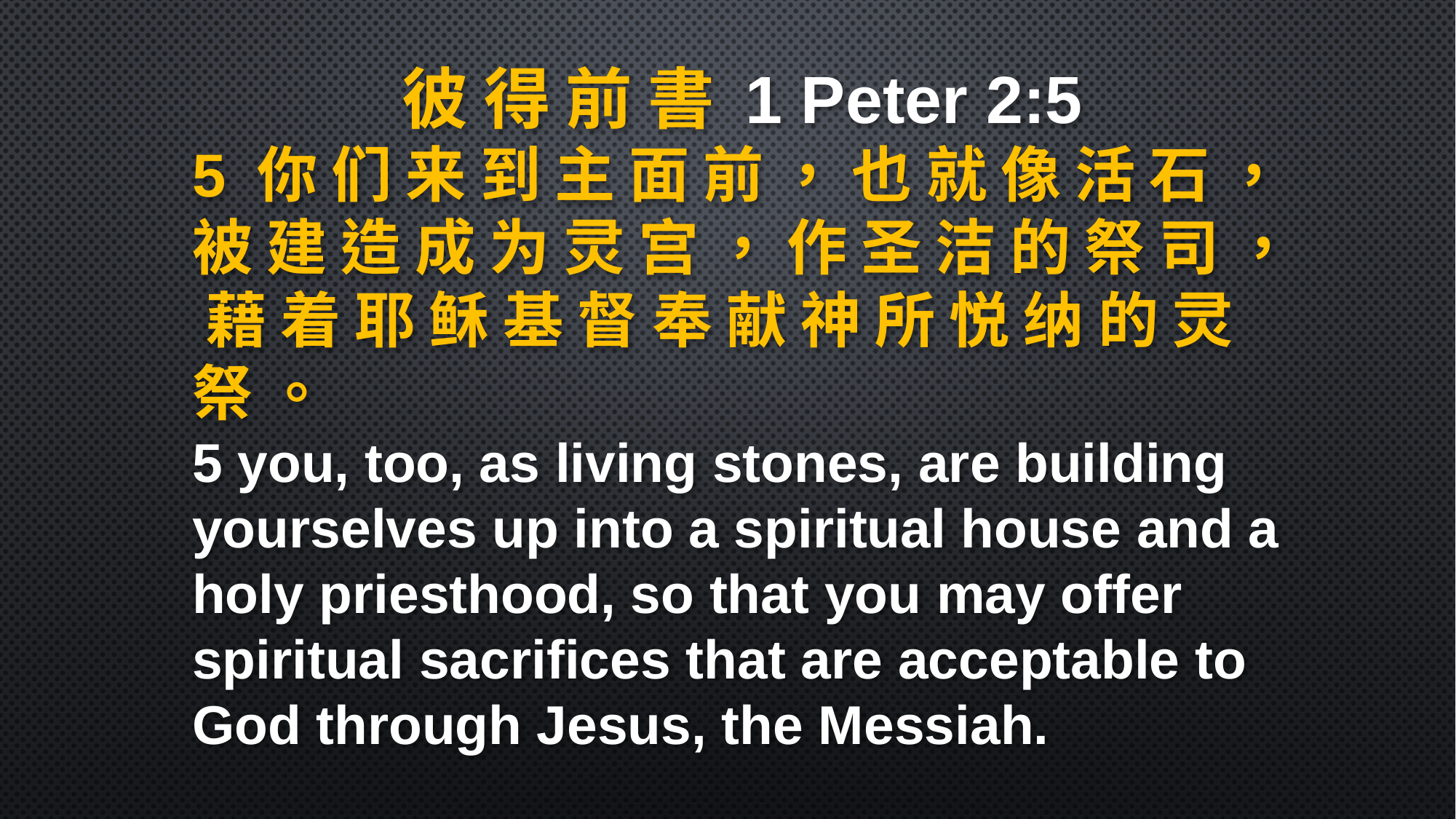

彼 得 前 書 1 Peter 2:5
5 你 们 来 到 主 面 前 ， 也 就 像 活 石 ， 被 建 造 成 为 灵 宫 ， 作 圣 洁 的 祭 司 ， 藉 着 耶 稣 基 督 奉 献 神 所 悦 纳 的 灵 祭 。
5 you, too, as living stones, are building yourselves up into a spiritual house and a holy priesthood, so that you may offer spiritual sacrifices that are acceptable to God through Jesus, the Messiah.